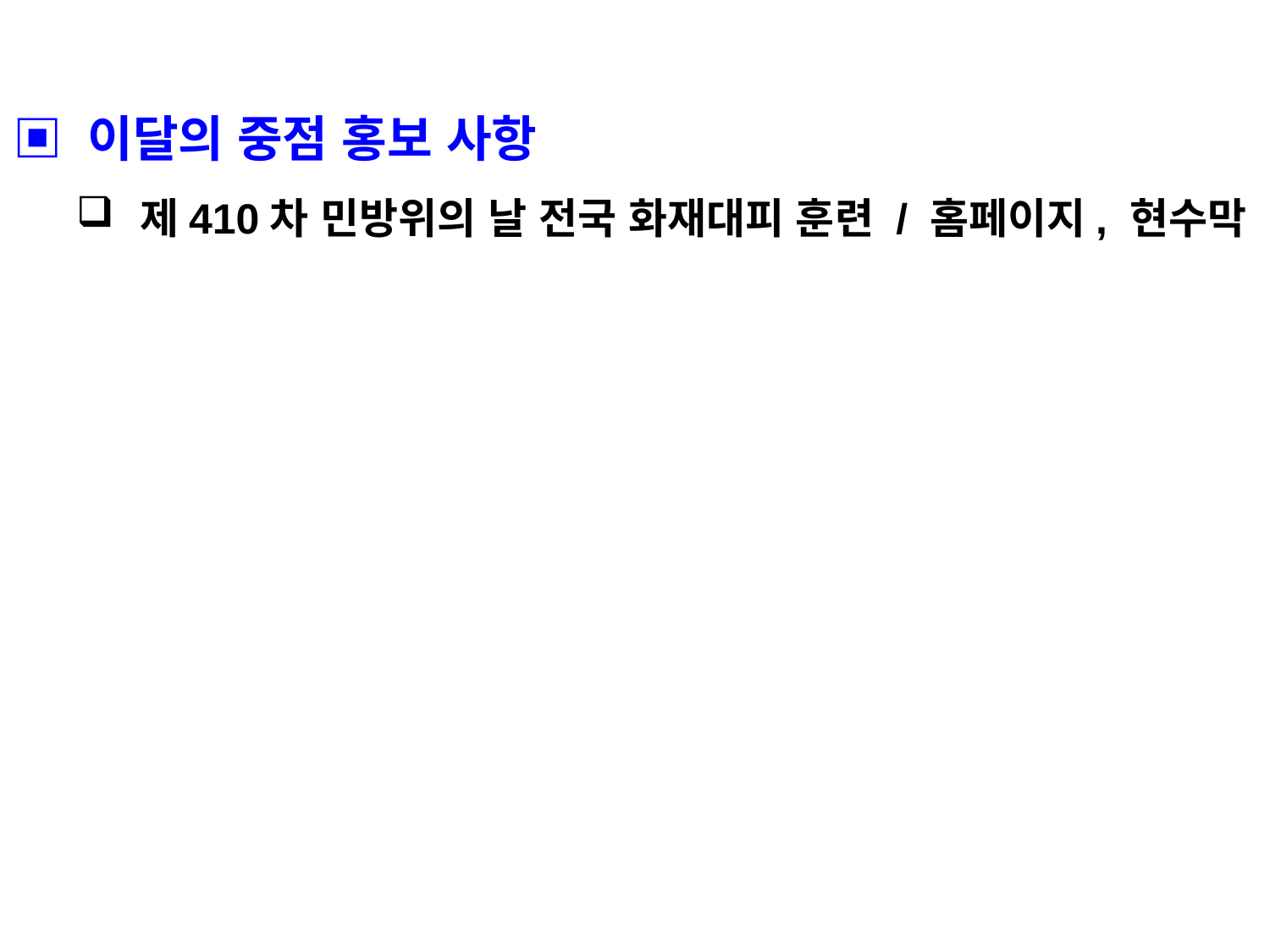

▣ 이달의 중점 홍보 사항
제410차 민방위의 날 전국 화재대피 훈련 / 홈페이지, 현수막